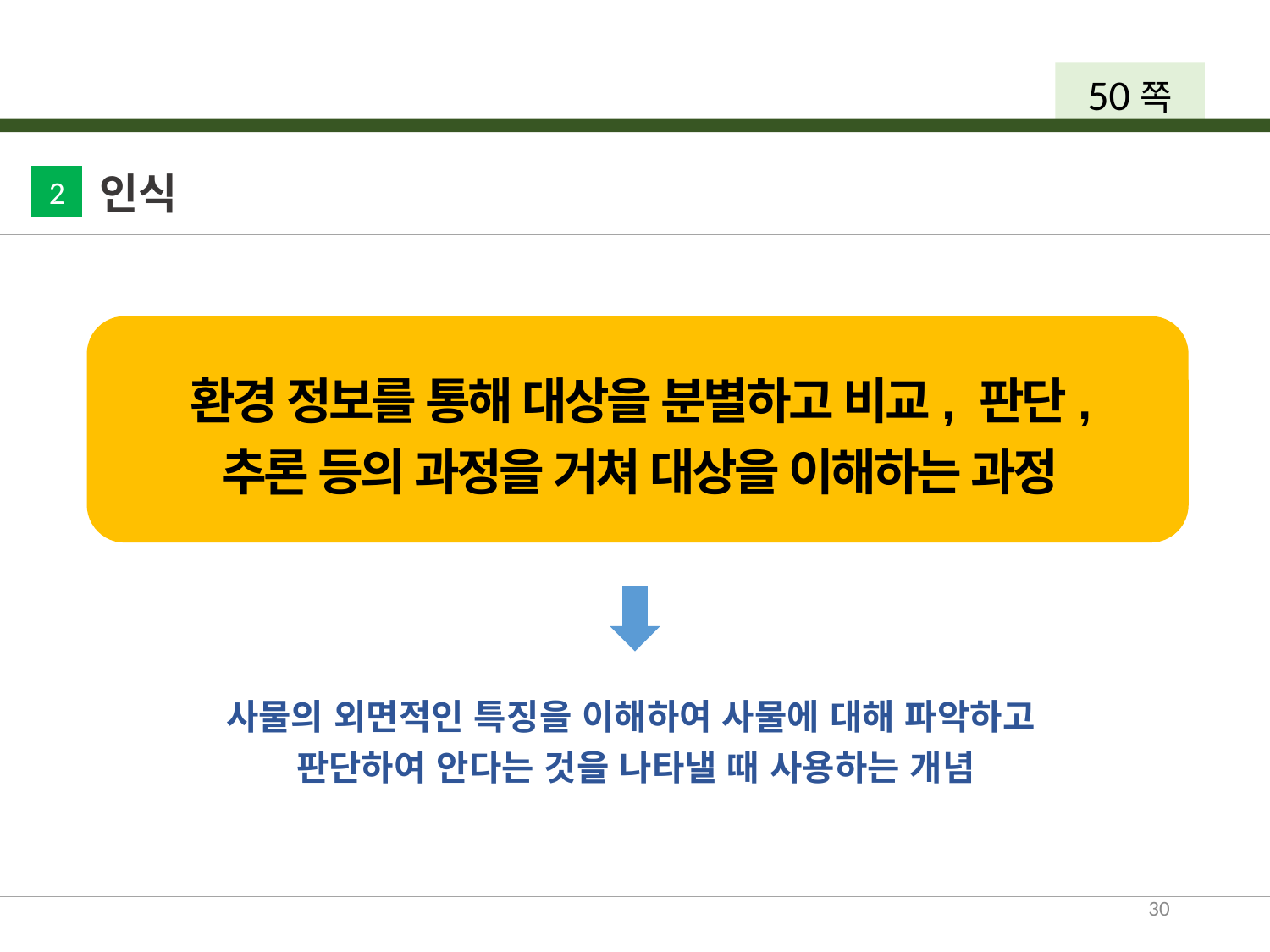

50쪽

인식
2

환경 정보를 통해 대상을 분별하고 비교, 판단, 추론 등의 과정을 거쳐 대상을 이해하는 과정

사물의 외면적인 특징을 이해하여 사물에 대해 파악하고
판단하여 안다는 것을 나타낼 때 사용하는 개념
30